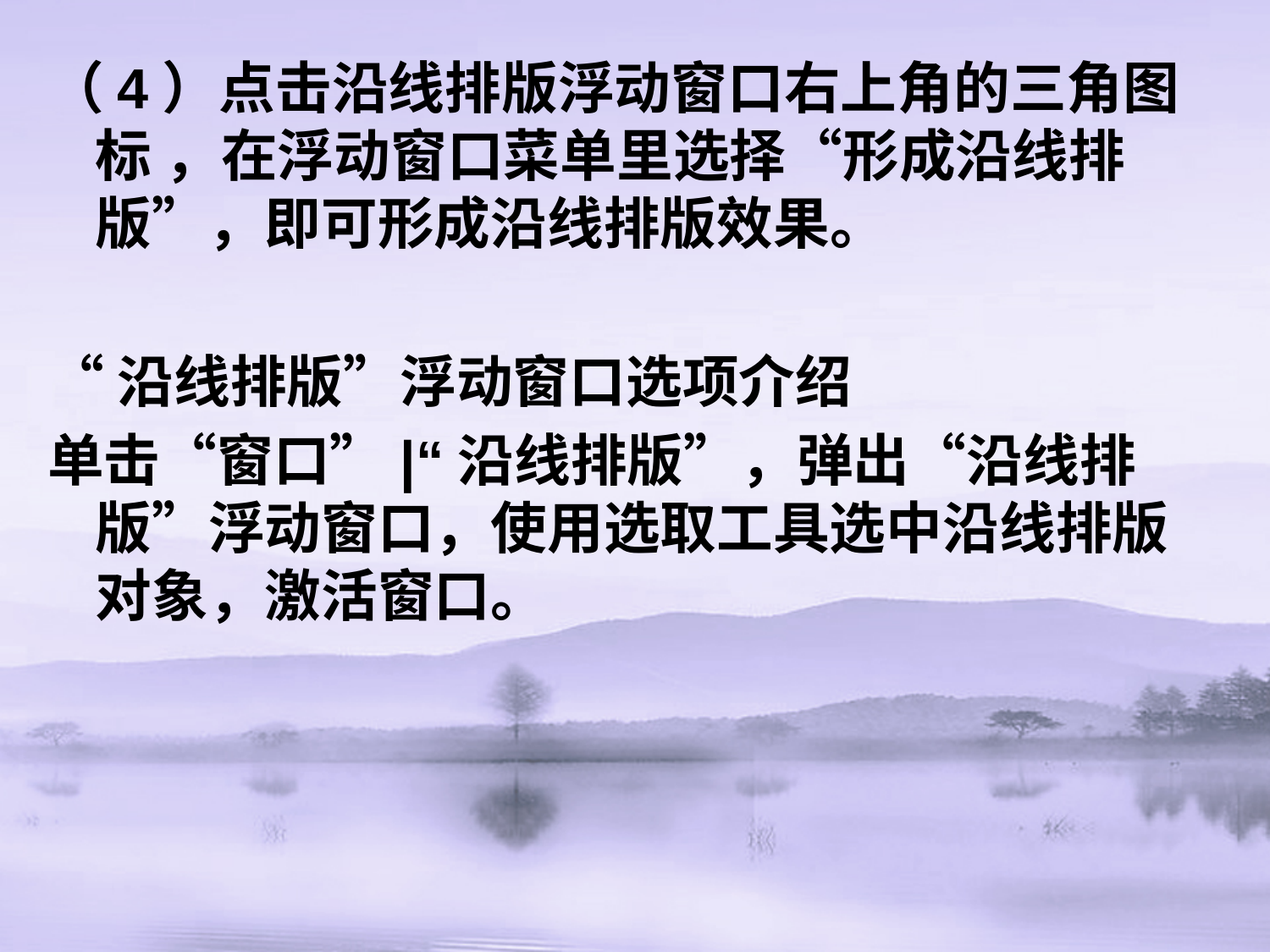

（4）点击沿线排版浮动窗口右上角的三角图标 ，在浮动窗口菜单里选择“形成沿线排版”，即可形成沿线排版效果。

“沿线排版”浮动窗口选项介绍
单击“窗口”|“沿线排版”，弹出“沿线排版”浮动窗口，使用选取工具选中沿线排版对象，激活窗口。